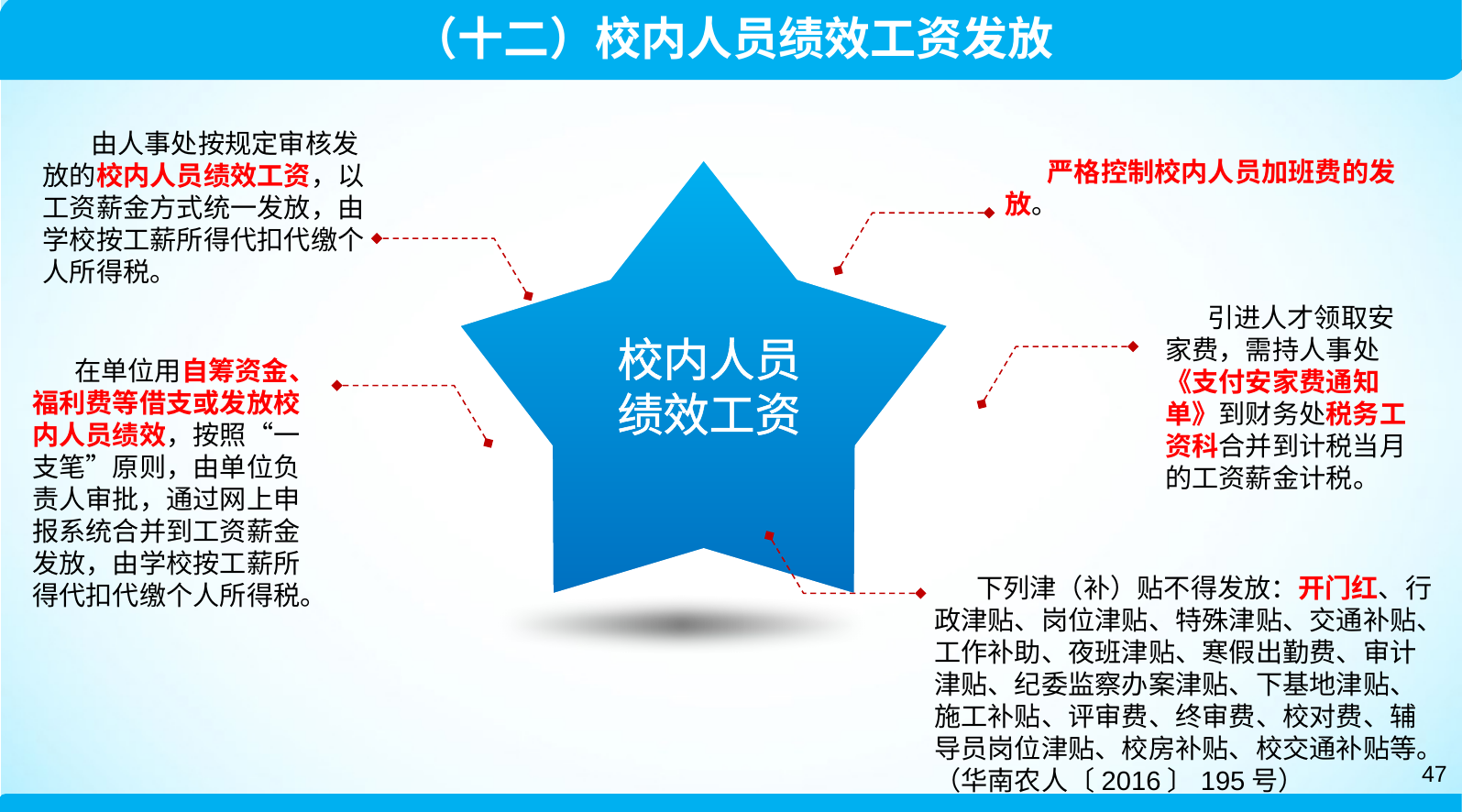

（十二）校内人员绩效工资发放
       由人事处按规定审核发
放的校内人员绩效工资，以
工资薪金方式统一发放，由
学校按工薪所得代扣代缴个
人所得税。
      严格控制校内人员加班费的发放。

      引进人才领取安家费，需持人事处《支付安家费通知单》到财务处税务工资科合并到计税当月的工资薪金计税。
校内人员绩效工资

      在单位用自筹资金、福利费等借支或发放校内人员绩效，按照“一支笔”原则，由单位负责人审批，通过网上申报系统合并到工资薪金发放，由学校按工薪所得代扣代缴个人所得税。

      下列津（补）贴不得发放：开门红、行政津贴、岗位津贴、特殊津贴、交通补贴、工作补助、夜班津贴、寒假出勤费、审计津贴、纪委监察办案津贴、下基地津贴、施工补贴、评审费、终审费、校对费、辅导员岗位津贴、校房补贴、校交通补贴等。（华南农人〔2016〕195号）

47